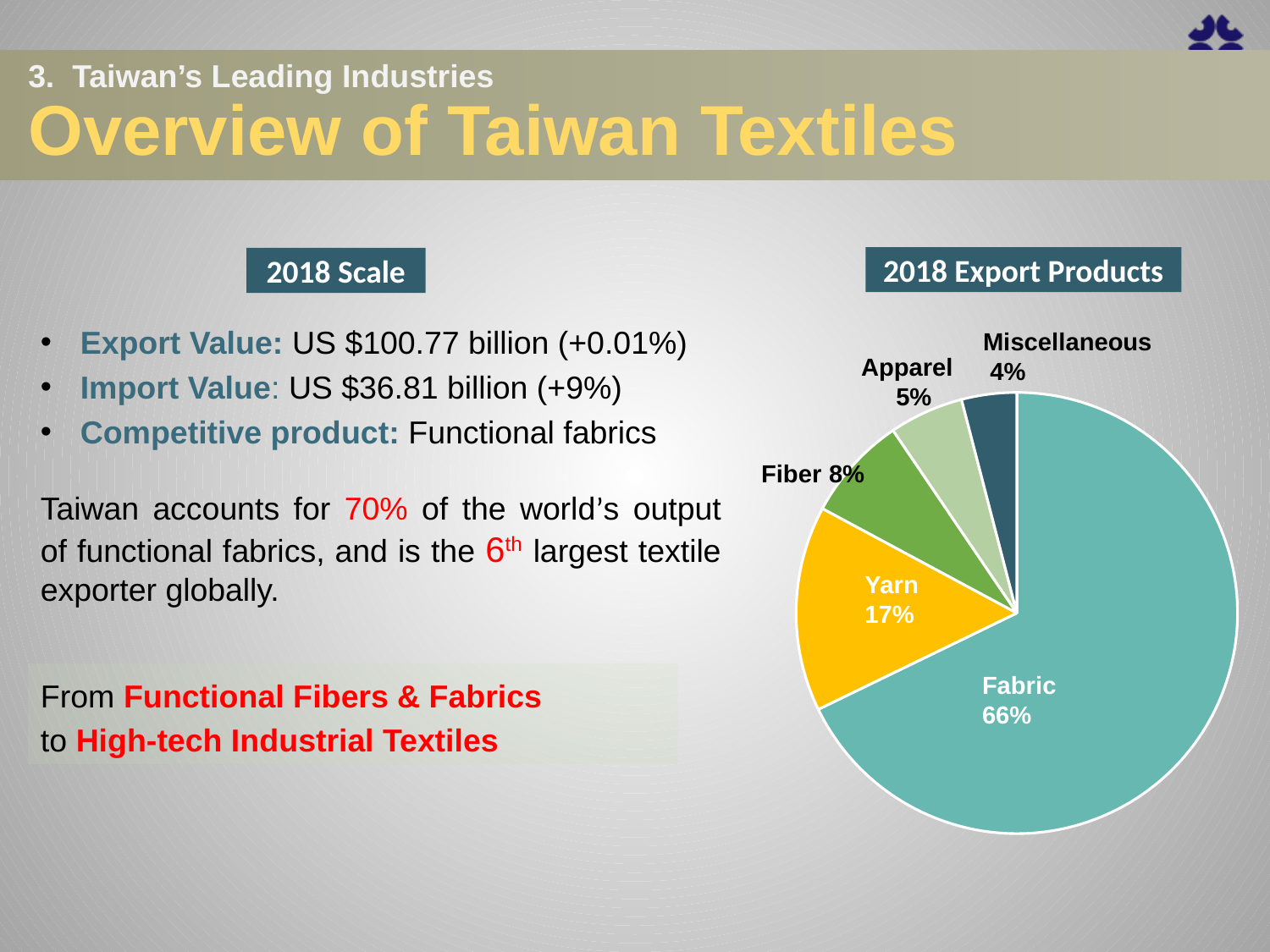

3.  Taiwan’s Leading Industries
Overview of Taiwan Textiles
2018 Export Products
2018 Scale
Miscellaneous
 4%
Apparel
     5%

### Chart

| Category | 銷售 |
|---|---|
| 布料 | 6246516.0 |
| 紗線 | 1386662.0 |
| 纖維 | 706608.0 |
| 成衣&服飾 | 501172.0 |
| 雜項 | 371757.0 |
Fiber 8%
Yarn 17%
Fabric 66%
Export Value: US $100.77 billion (+0.01%)
Import Value: US $36.81 billion (+9%)
Competitive product: Functional fabrics

Taiwan accounts for 70% of the world’s output of functional fabrics, and is the 6th largest textile exporter globally.
From Functional Fibers & Fabrics
to High‐tech Industrial Textiles